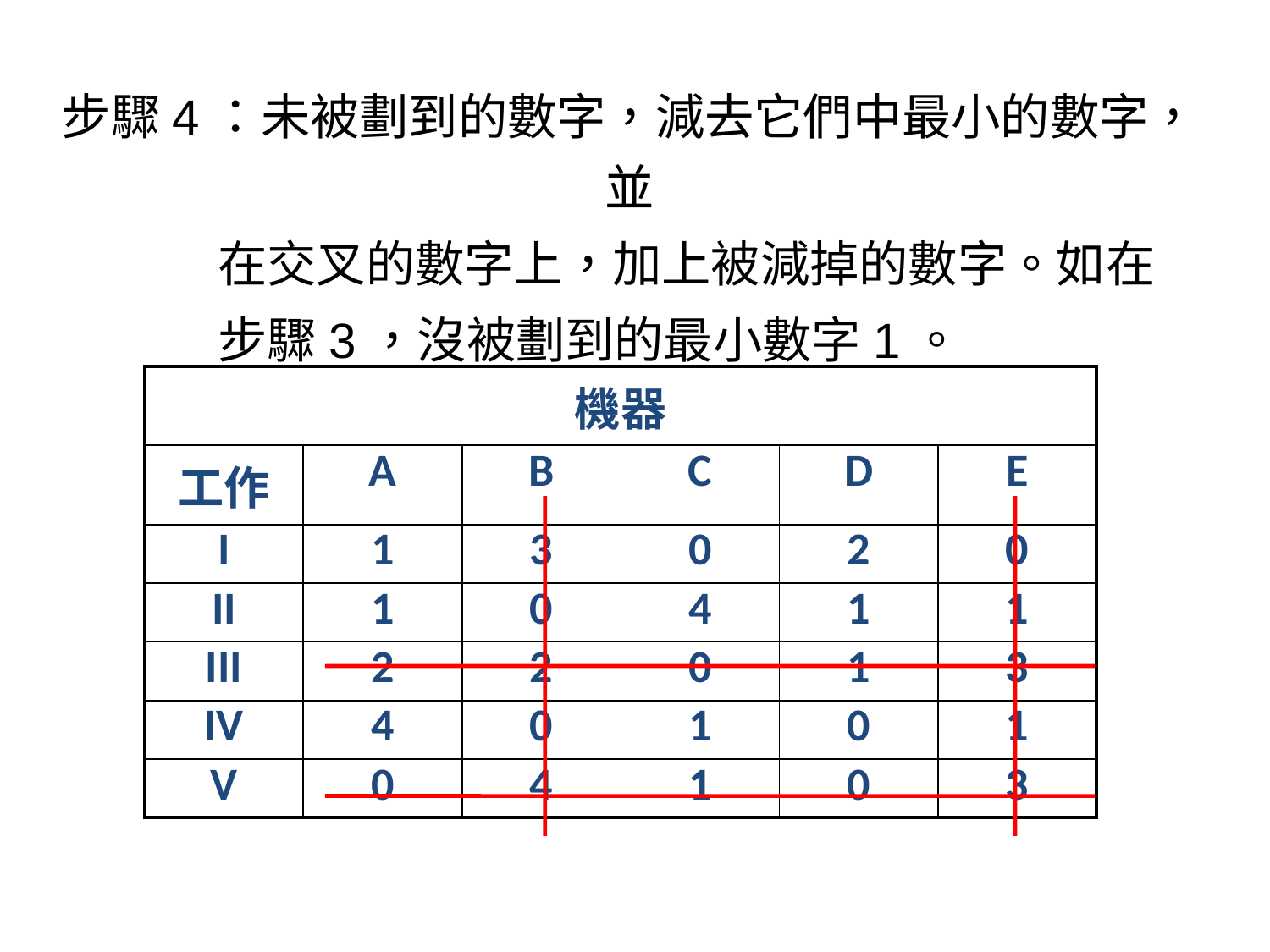

步驟4：未被劃到的數字，減去它們中最小的數字，並
               在交叉的數字上，加上被減掉的數字。如在
               步驟3，沒被劃到的最小數字1。
| 機器 |  |  |  |  |  |
| --- | --- | --- | --- | --- | --- |
| 工作 | A | B | C | D | E |
| I | 1 | 3 | 0 | 2 | 0 |
| II | 1 | 0 | 4 | 1 | 1 |
| III | 2 | 2 | 0 | 1 | 3 |
| IV | 4 | 0 | 1 | 0 | 1 |
| V | 0 | 4 | 1 | 0 | 3 |